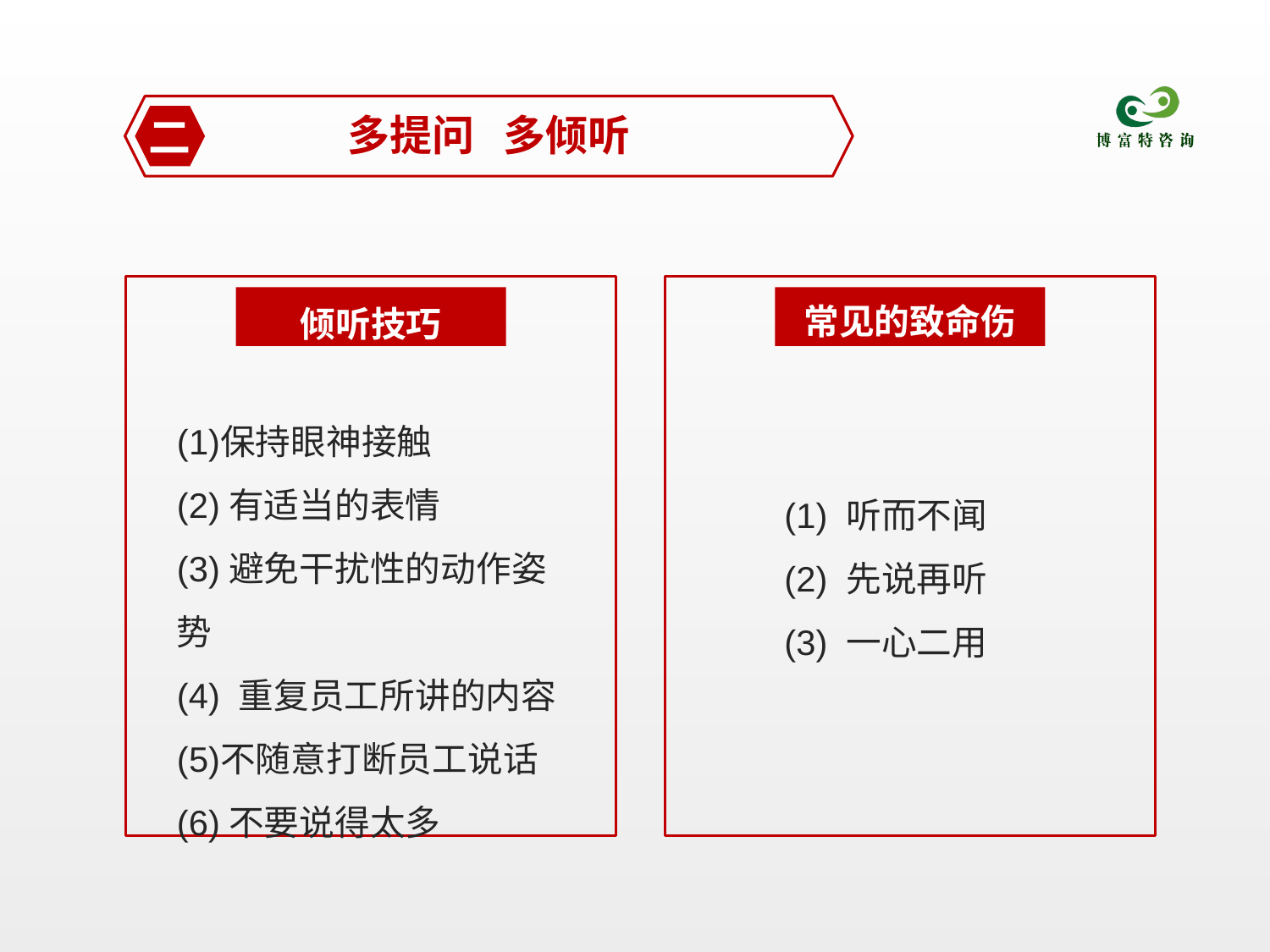

多提问   多倾听
二

常见的致命伤
倾听技巧

保持眼神接触
(2)有适当的表情
(3)避免干扰性的动作姿势
(4) 重复员工所讲的内容
不随意打断员工说话
(6)不要说得太多
 (1) 听而不闻
 (2) 先说再听
 (3) 一心二用